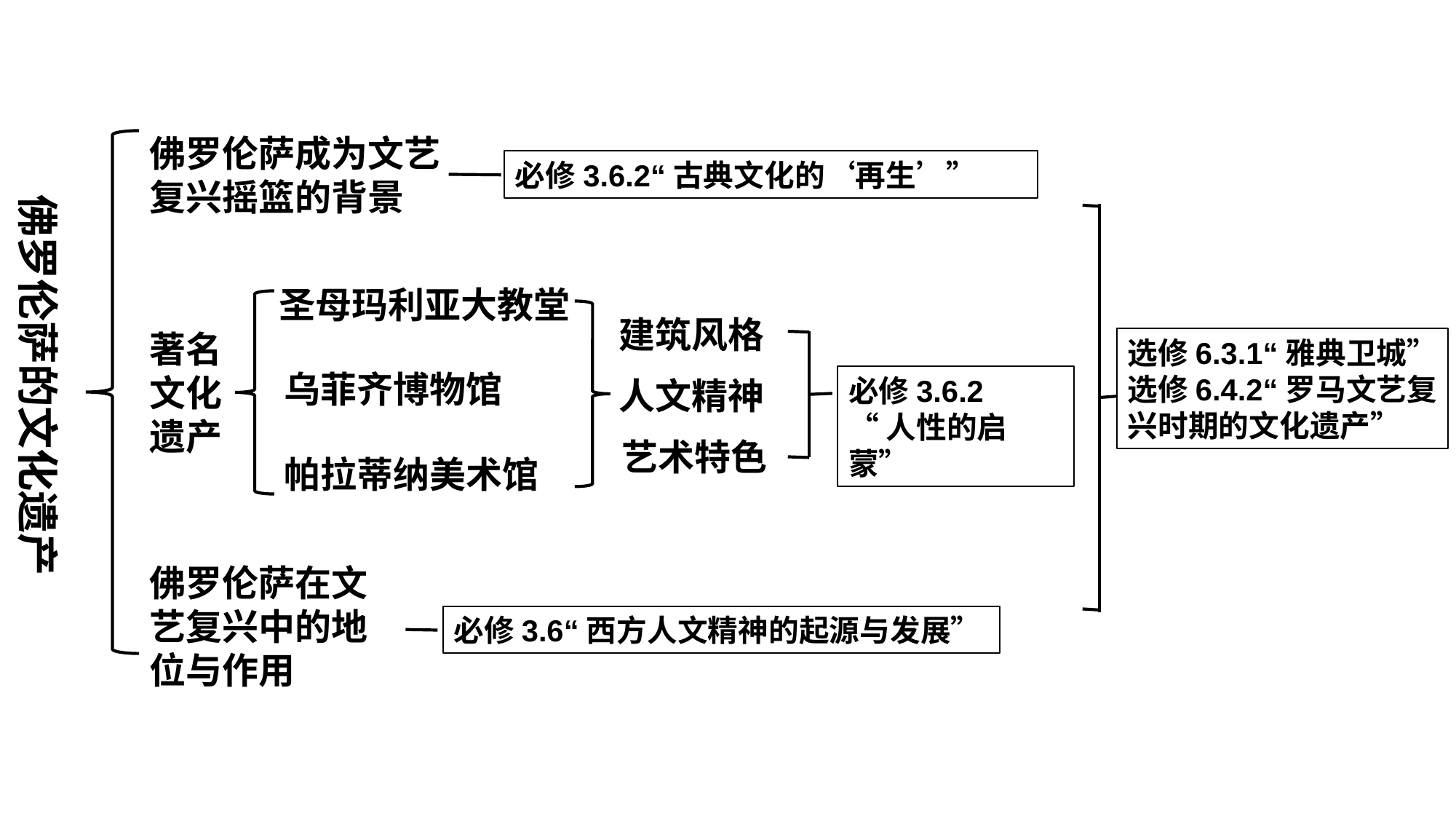

佛罗伦萨成为文艺
复兴摇篮的背景

必修3.6.2“古典文化的‘再生’”
佛罗伦萨的文化遗产
选修6.3.1“雅典卫城”
选修6.4.2“罗马文艺复兴时期的文化遗产”
圣母玛利亚大教堂
乌菲齐博物馆
帕拉蒂纳美术馆

著名
文化
遗产

建筑风格
人文精神
艺术特色
必修3.6.2
“人性的启蒙”
佛罗伦萨在文
艺复兴中的地
位与作用
必修3.6“西方人文精神的起源与发展”